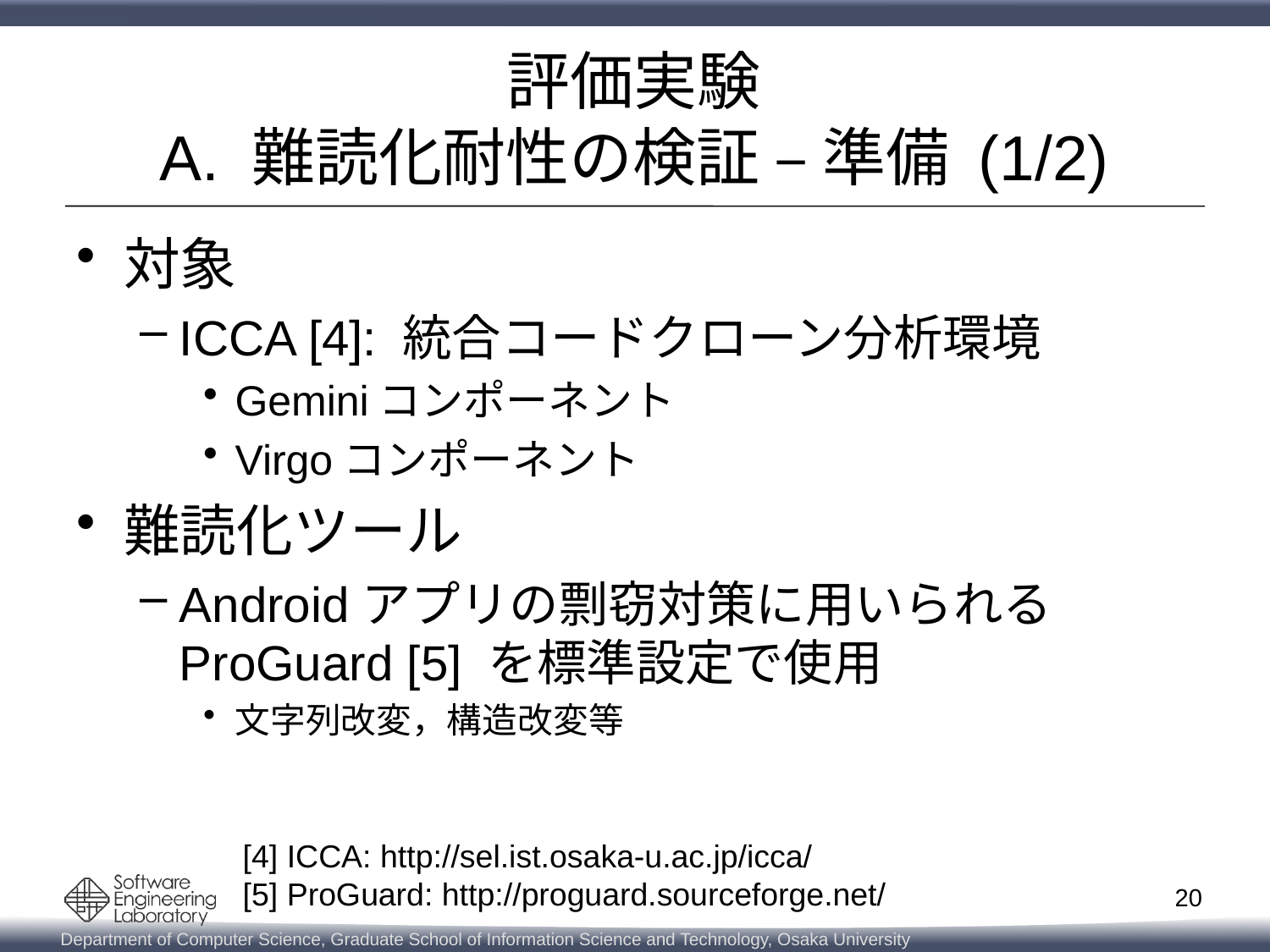

# 評価実験 A. 難読化耐性の検証 – 準備 (1/2)
対象
ICCA [4]: 統合コードクローン分析環境
Geminiコンポーネント
Virgoコンポーネント
難読化ツール
Androidアプリの剽窃対策に用いられるProGuard [5] を標準設定で使用
文字列改変，構造改変等
[4] ICCA: http://sel.ist.osaka-u.ac.jp/icca/
[5] ProGuard: http://proguard.sourceforge.net/

20